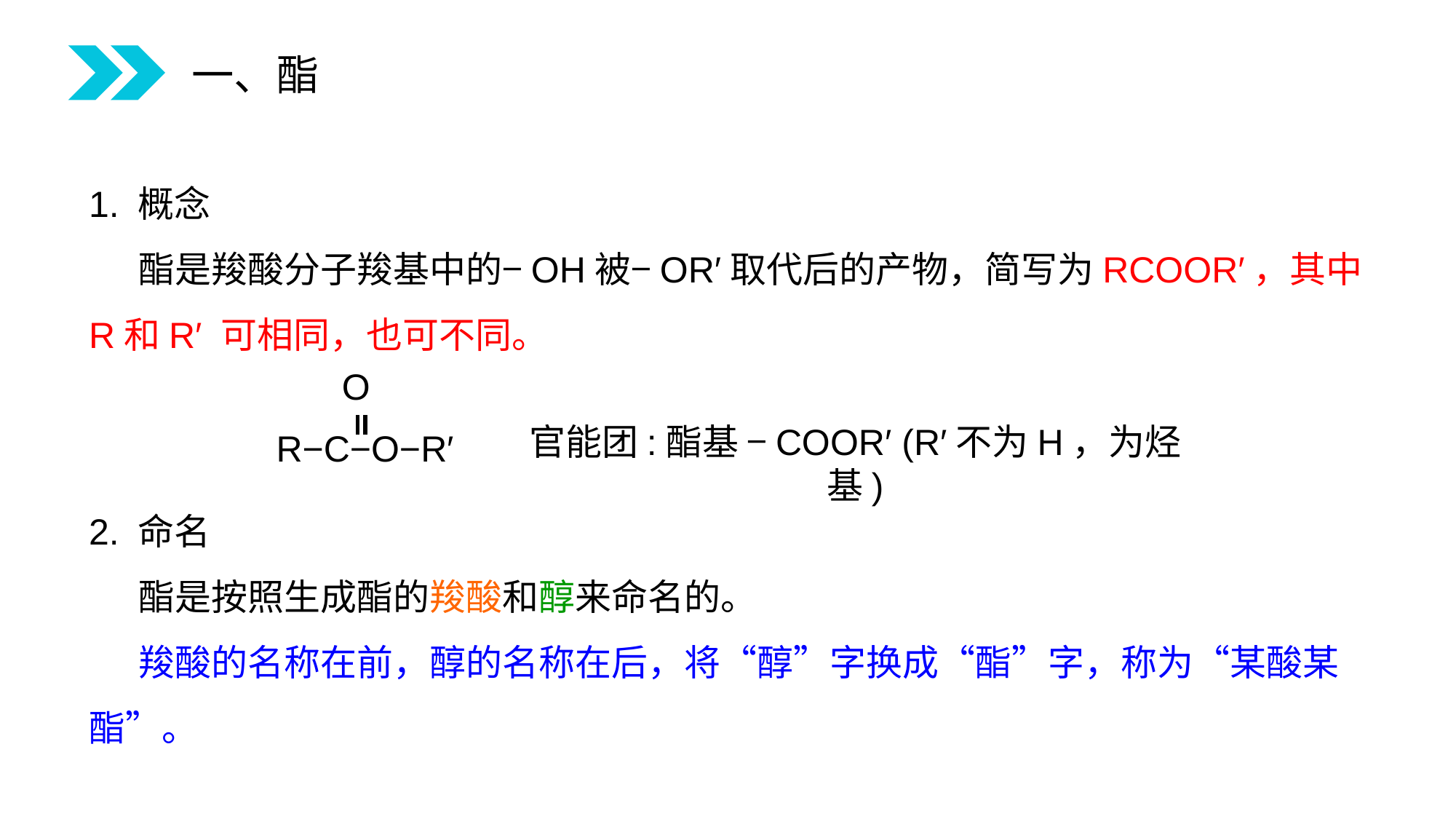

一、酯
1. 概念
     酯是羧酸分子羧基中的−OH被−OR′取代后的产物，简写为RCOOR′，其中R和R′ 可相同，也可不同。

2. 命名
     酯是按照生成酯的羧酸和醇来命名的。
     羧酸的名称在前，醇的名称在后，将“醇”字换成“酯”字，称为“某酸某酯”。
O
R−C−O−R′
官能团:酯基 −COOR′ (R′不为H，为烃基)